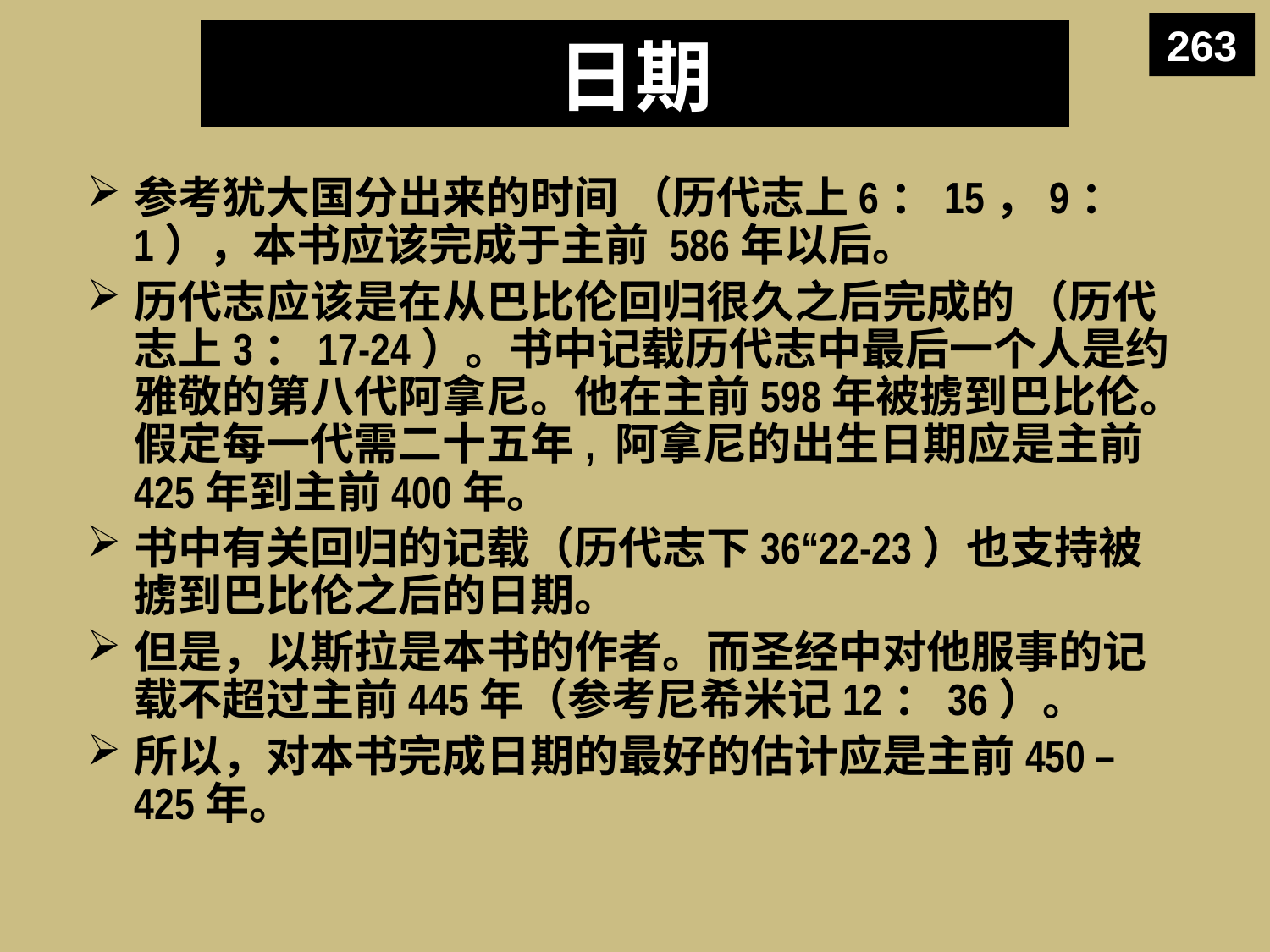

263
# 日期
参考犹大国分出来的时间 （历代志上6：15，9：1），本书应该完成于主前 586年以后。
历代志应该是在从巴比伦回归很久之后完成的 （历代志上3：17-24）。书中记载历代志中最后一个人是约雅敬的第八代阿拿尼。他在主前598年被掳到巴比伦。假定每一代需二十五年, 阿拿尼的出生日期应是主前425年到主前400年。
书中有关回归的记载（历代志下36“22-23）也支持被掳到巴比伦之后的日期。
但是，以斯拉是本书的作者。而圣经中对他服事的记载不超过主前445年（参考尼希米记12：36）。
所以，对本书完成日期的最好的估计应是主前450 – 425年。